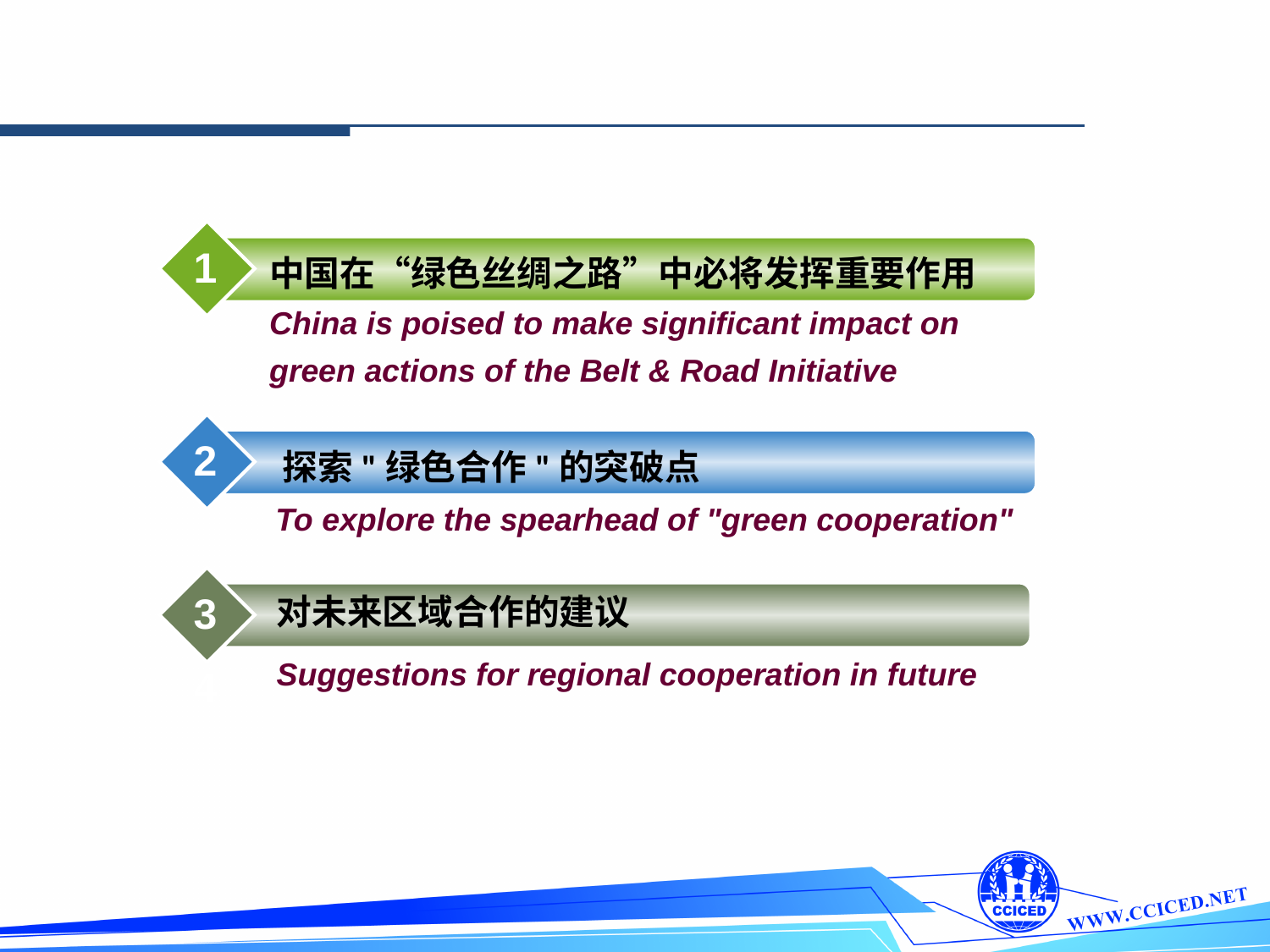

中国在“绿色丝绸之路”中必将发挥重要作用
China is poised to make significant impact on green actions of the Belt & Road Initiative
1

  探索"绿色合作"的突破点
  To explore the spearhead of "green cooperation"
2

3

对未来区域合作的建议

Suggestions for regional cooperation in future
4